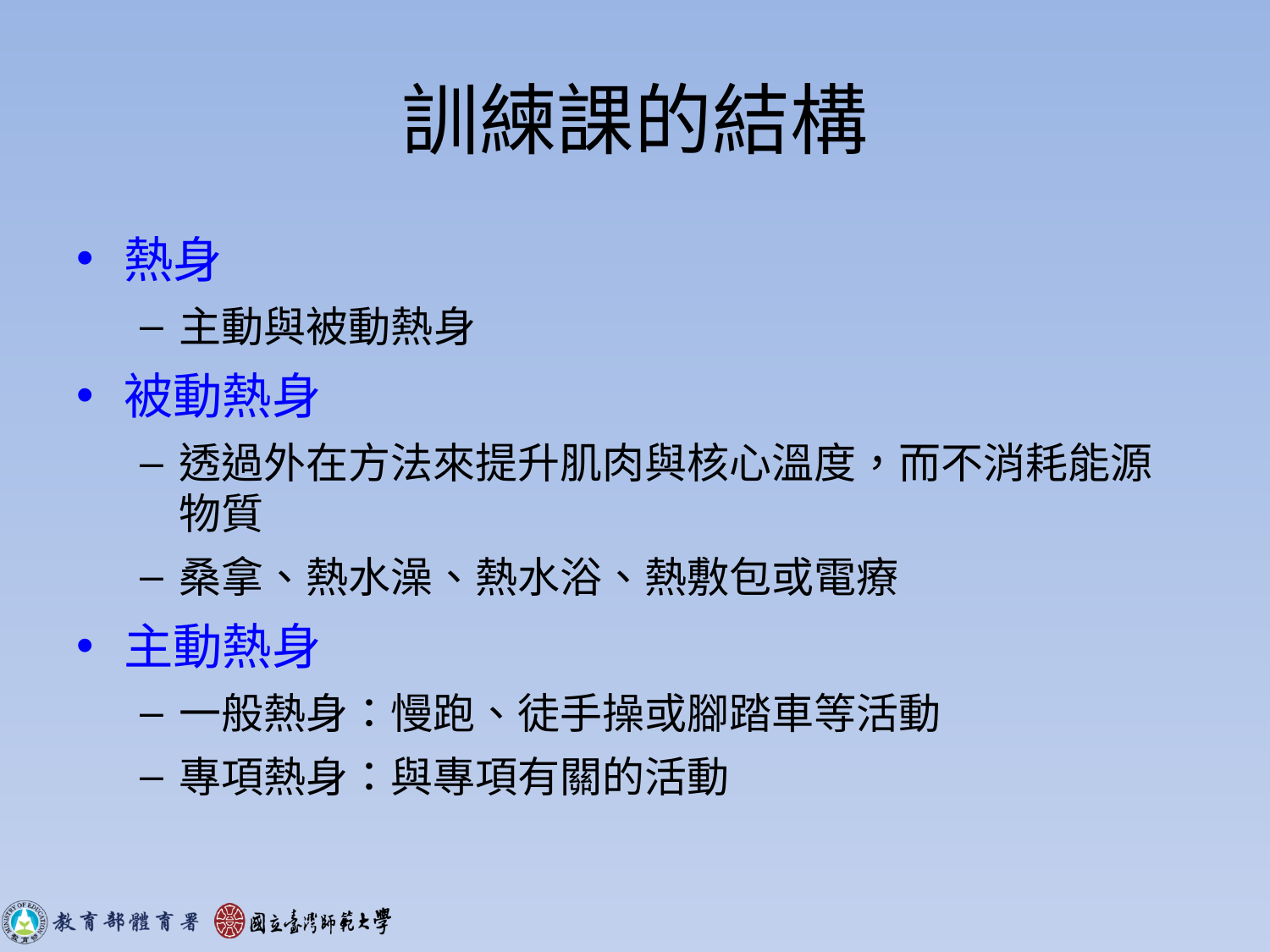

# 訓練課的結構
熱身
主動與被動熱身
被動熱身
透過外在方法來提升肌肉與核心溫度，而不消耗能源物質
桑拿、熱水澡、熱水浴、熱敷包或電療
主動熱身
一般熱身：慢跑、徒手操或腳踏車等活動
專項熱身：與專項有關的活動